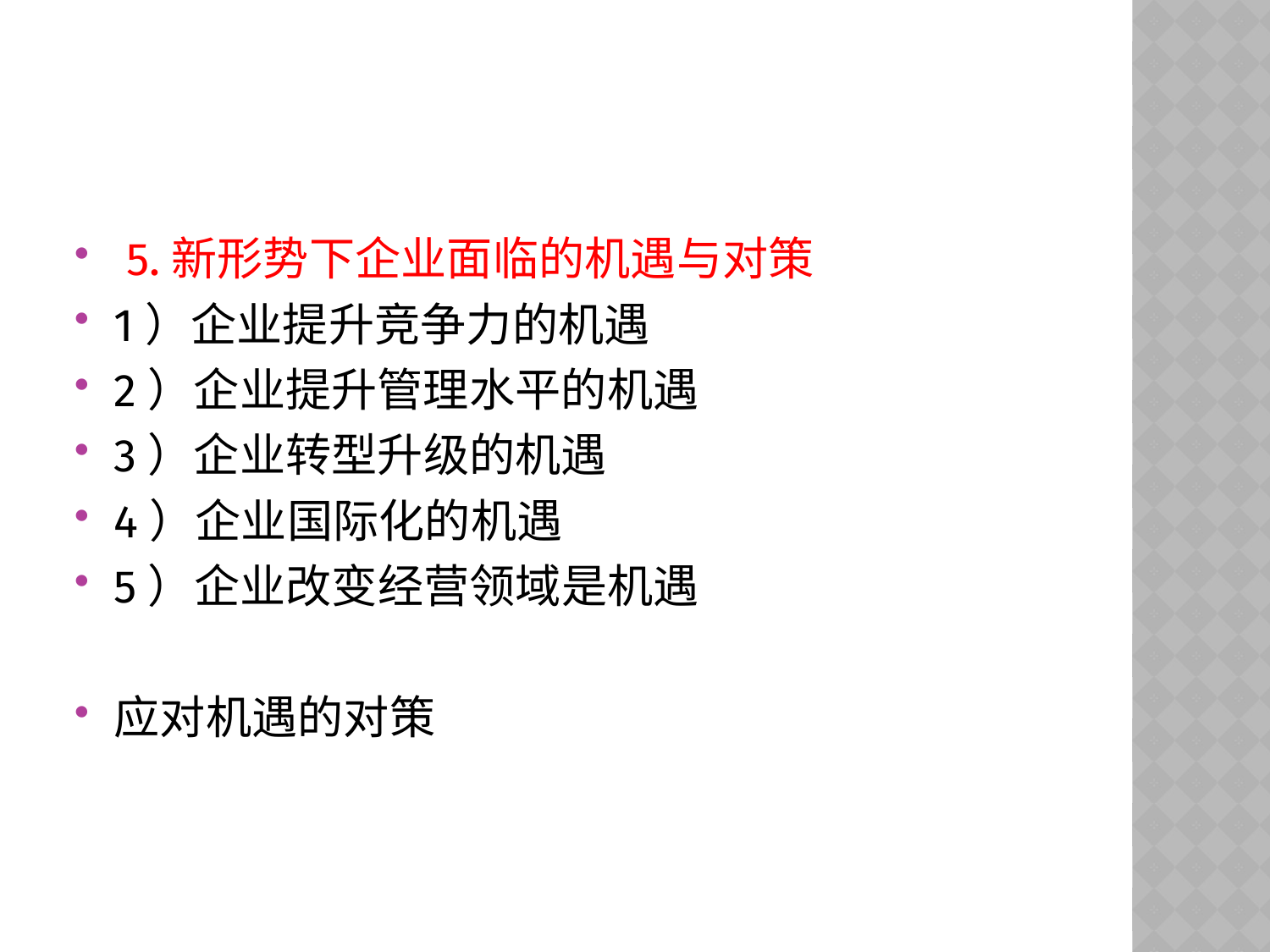

#
 5.新形势下企业面临的机遇与对策
1）企业提升竞争力的机遇
2）企业提升管理水平的机遇
3）企业转型升级的机遇
4）企业国际化的机遇
5）企业改变经营领域是机遇

应对机遇的对策